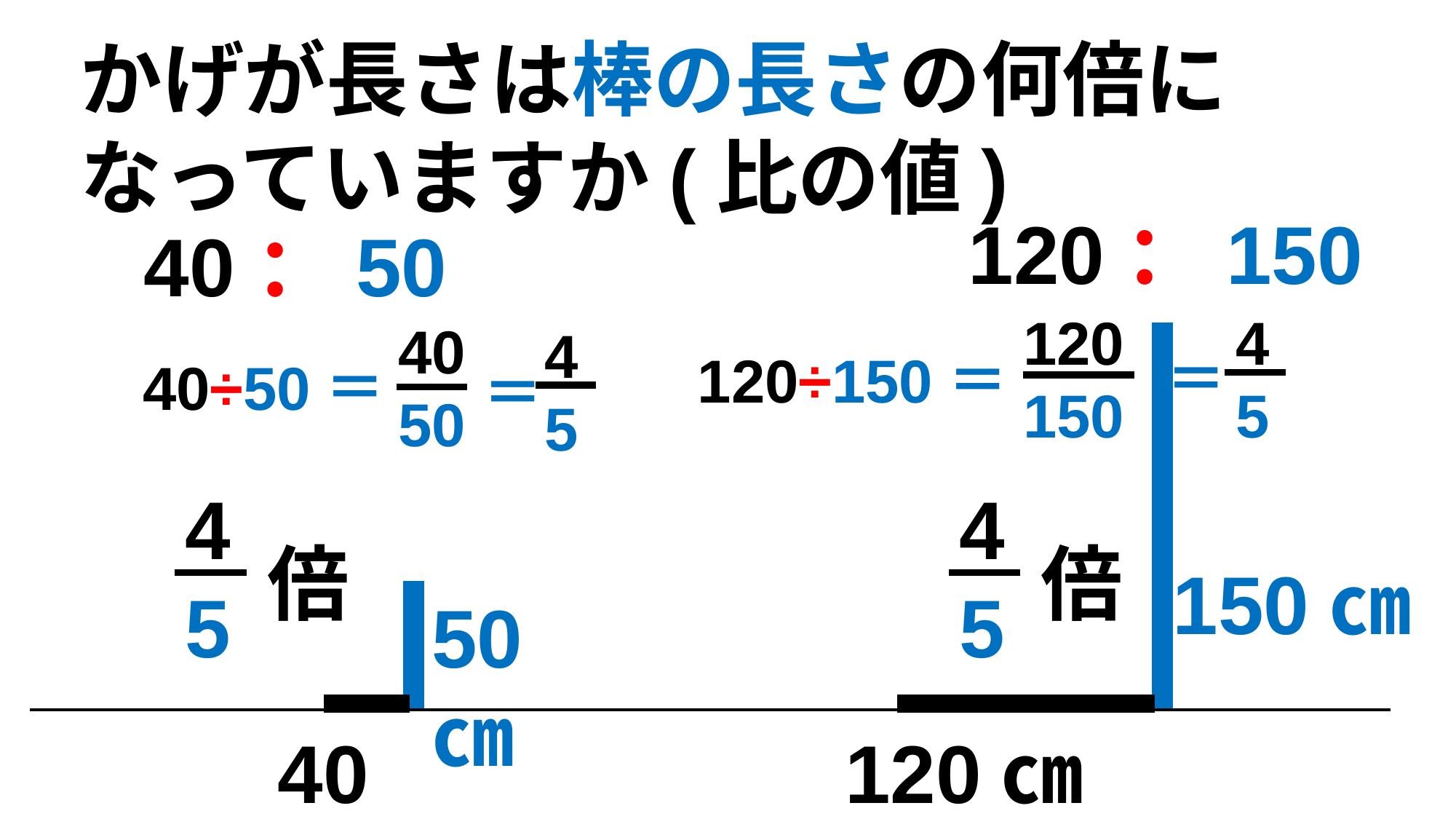

かげが長さは棒の長さの何倍になっていますか(比の値)
120：150
40：50
120
150
4
5
40
50
4
5
＝
120÷150＝
40÷50＝
＝
4
5
倍
4
5
倍
150㎝
50㎝
40㎝
120㎝